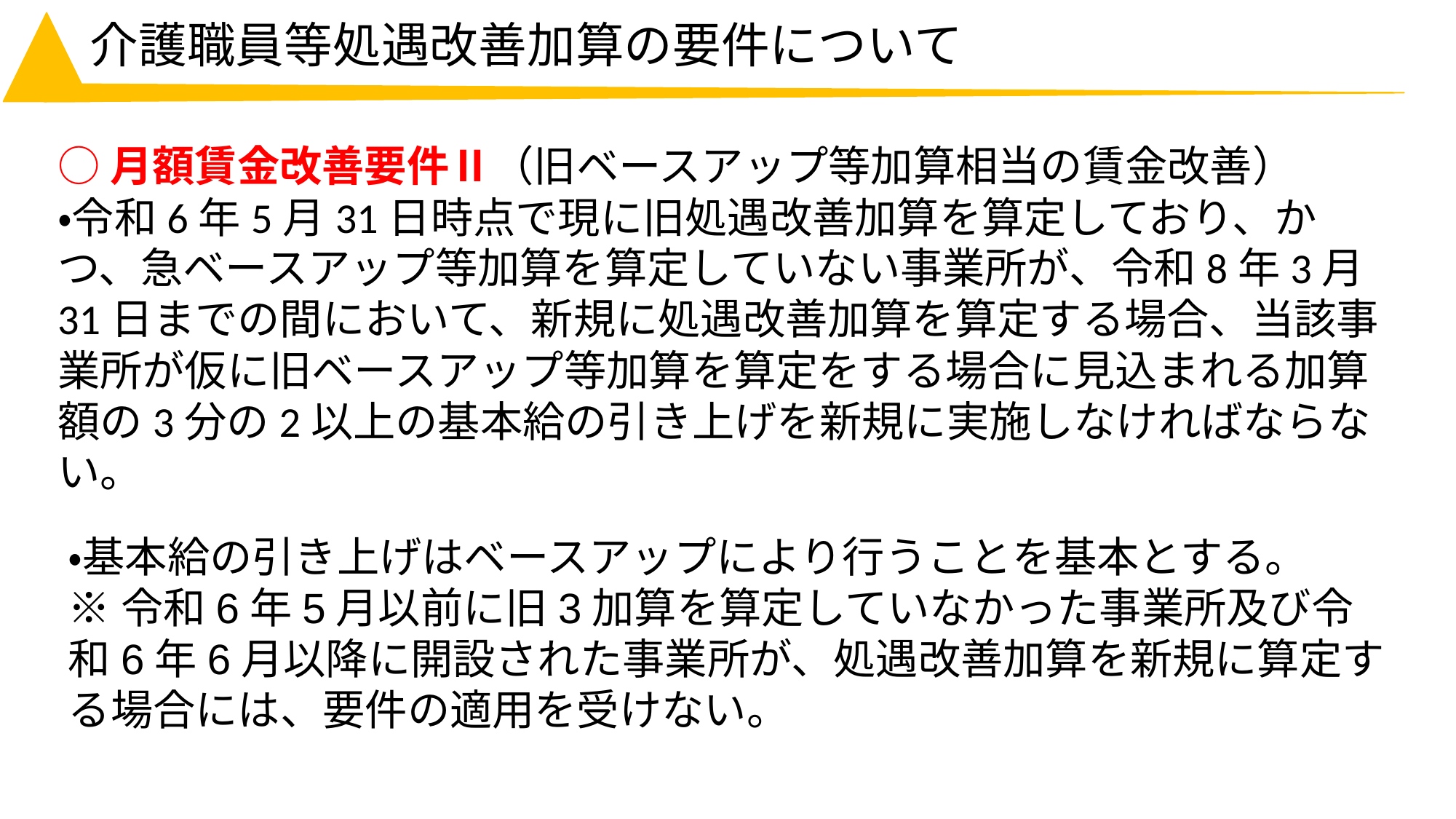

# 介護職員等処遇改善加算の要件について
○月額賃金改善要件Ⅱ（旧ベースアップ等加算相当の賃金改善）
・令和6年5月31日時点で現に旧処遇改善加算を算定しており、かつ、急ベースアップ等加算を算定していない事業所が、令和8年3月31日までの間において、新規に処遇改善加算を算定する場合、当該事業所が仮に旧ベースアップ等加算を算定をする場合に見込まれる加算額の3分の2以上の基本給の引き上げを新規に実施しなければならない。
・基本給の引き上げはベースアップにより行うことを基本とする。
※令和6年5月以前に旧3加算を算定していなかった事業所及び令和6年6月以降に開設された事業所が、処遇改善加算を新規に算定する場合には、要件の適用を受けない。